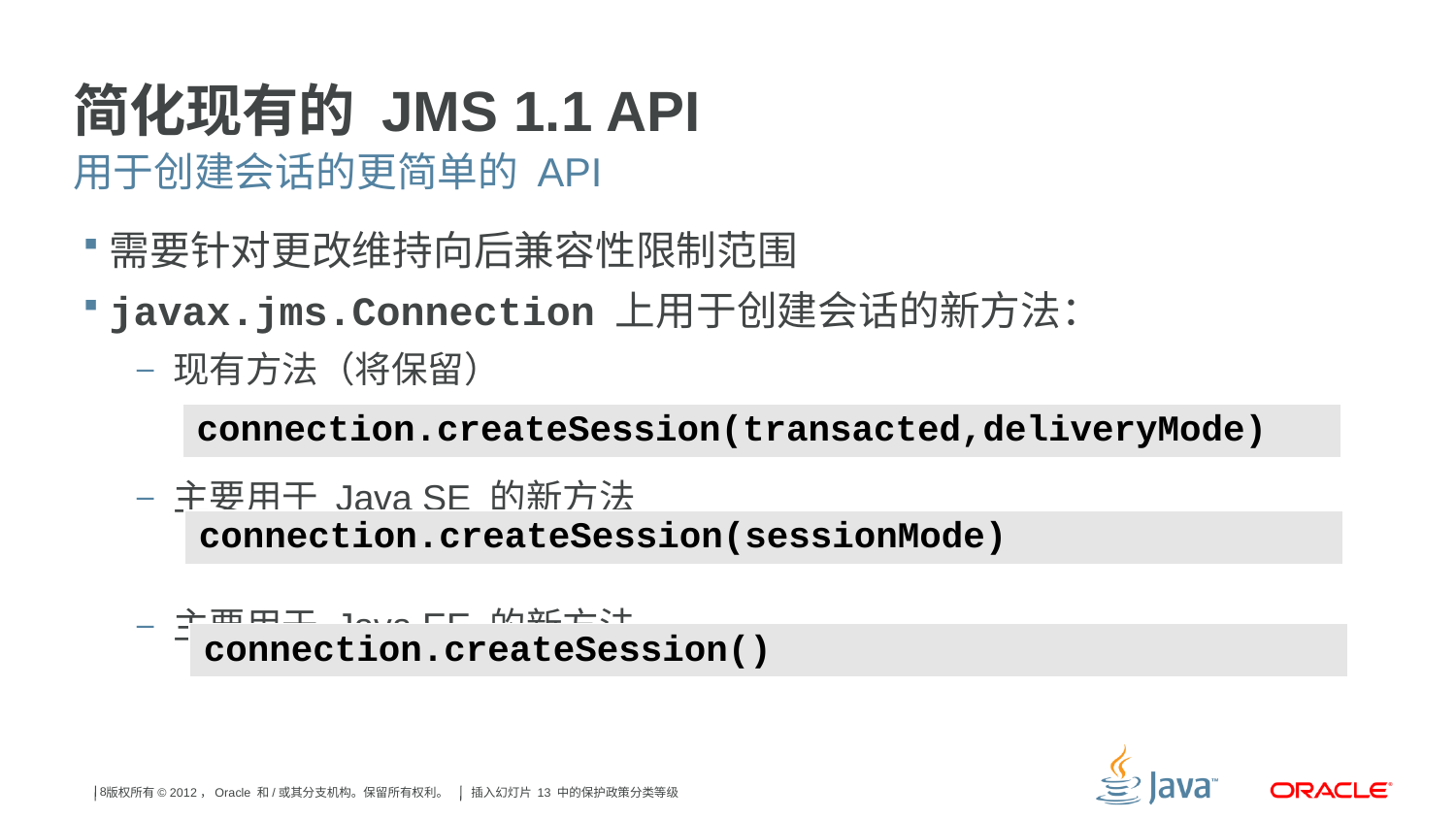

# 简化现有的 JMS 1.1 API
用于创建会话的更简单的 API
需要针对更改维持向后兼容性限制范围
javax.jms.Connection 上用于创建会话的新方法：
现有方法（将保留）

主要用于 Java SE 的新方法

主要用于 Java EE 的新方法

| connection.createSession(transacted,deliveryMode) |
| --- |
| connection.createSession(sessionMode) |
| --- |
| connection.createSession() |
| --- |